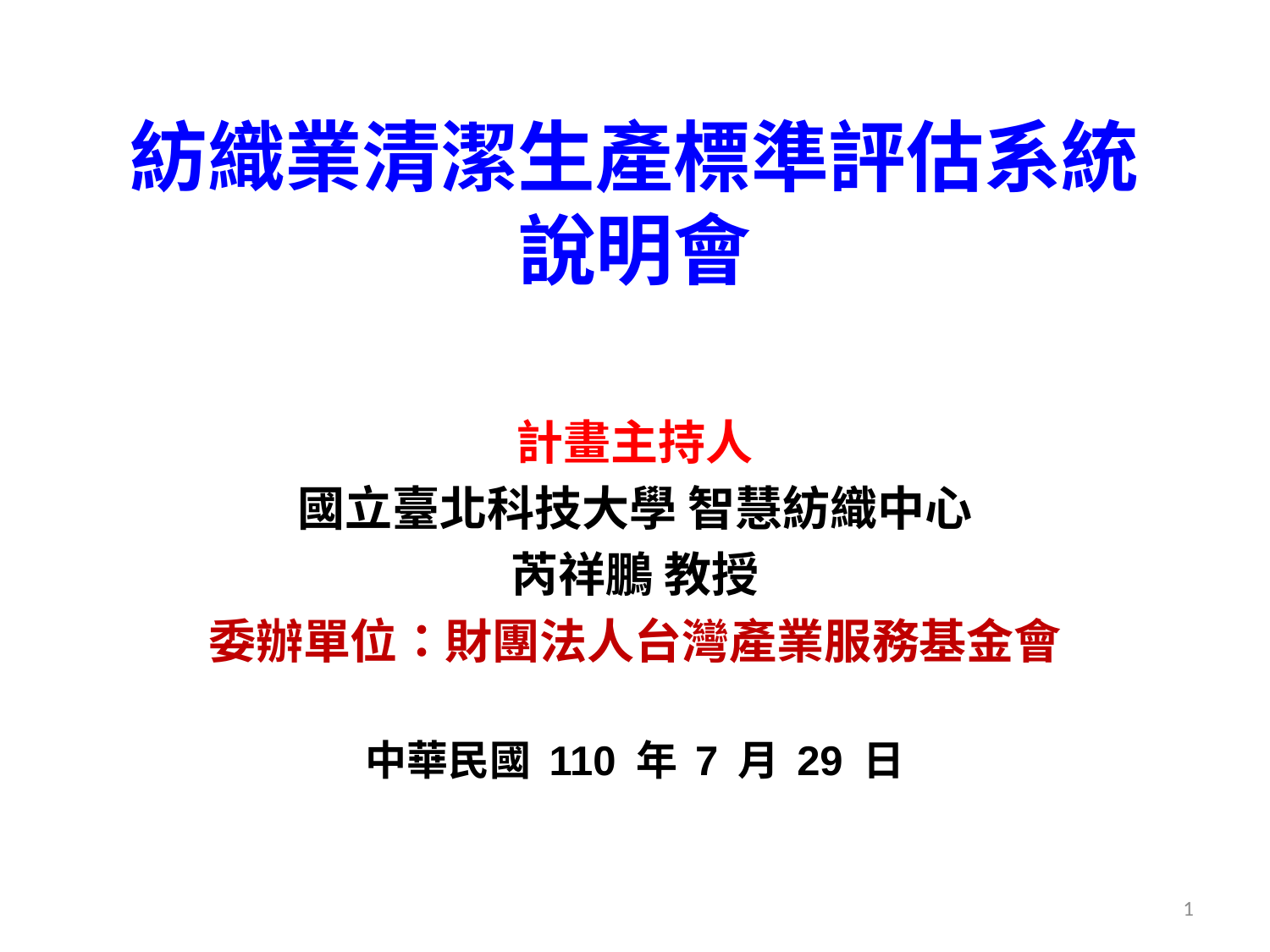

# 紡織業清潔生產標準評估系統 說明會
計畫主持人
國立臺北科技大學 智慧紡織中心
芮祥鵬 教授
委辦單位：財團法人台灣產業服務基金會

中華民國 110 年 7 月 29 日
1